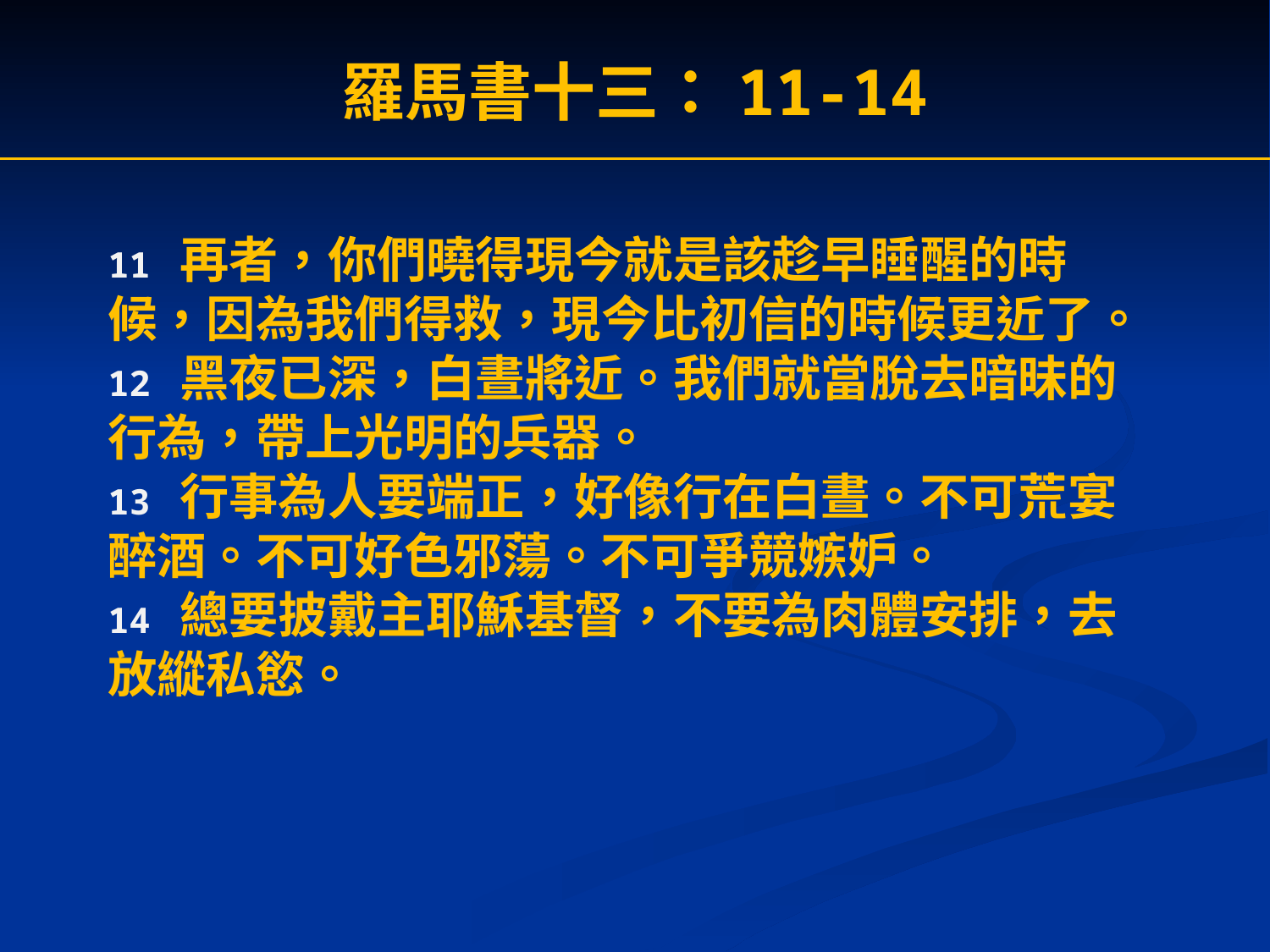

羅馬書十三：11-14
11 再者，你們曉得現今就是該趁早睡醒的時候，因為我們得救，現今比初信的時候更近了。
12 黑夜已深，白晝將近。我們就當脫去暗昧的行為，帶上光明的兵器。
13 行事為人要端正，好像行在白晝。不可荒宴醉酒。不可好色邪蕩。不可爭競嫉妒。
14 總要披戴主耶穌基督，不要為肉體安排，去放縱私慾。